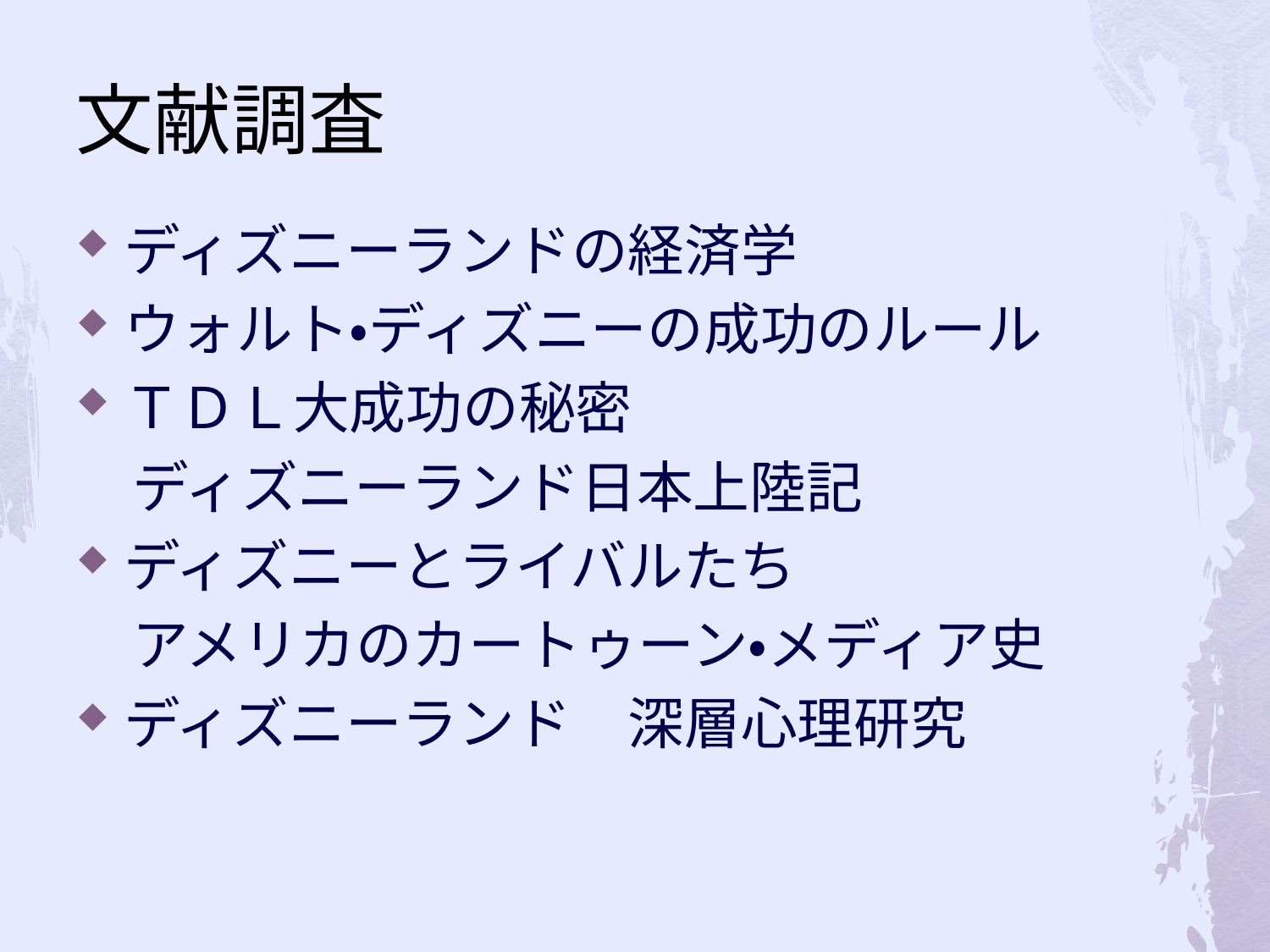

# 文献調査
ディズニーランドの経済学
ウォルト・ディズニーの成功のルール
ＴＤＬ大成功の秘密
　ディズニーランド日本上陸記
ディズニーとライバルたち
　アメリカのカートゥーン・メディア史
ディズニーランド　深層心理研究